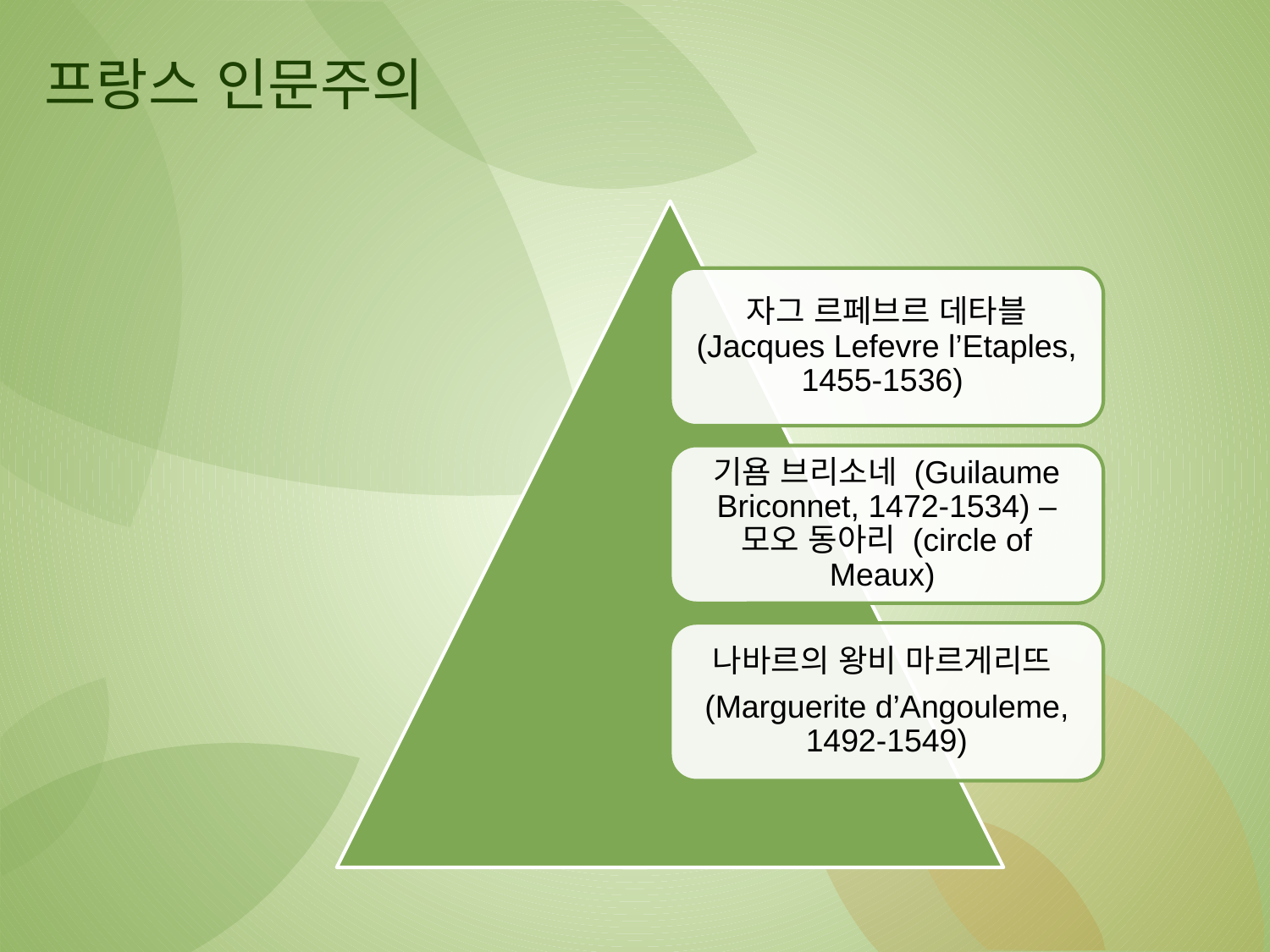

# 프랑스 인문주의

자그 르페브르 데타블 (Jacques Lefevre l’Etaples, 1455-1536)
기욤 브리소네 (Guilaume Briconnet, 1472-1534) – 모오 동아리 (circle of Meaux)
나바르의 왕비 마르게리뜨
(Marguerite d’Angouleme, 1492-1549)